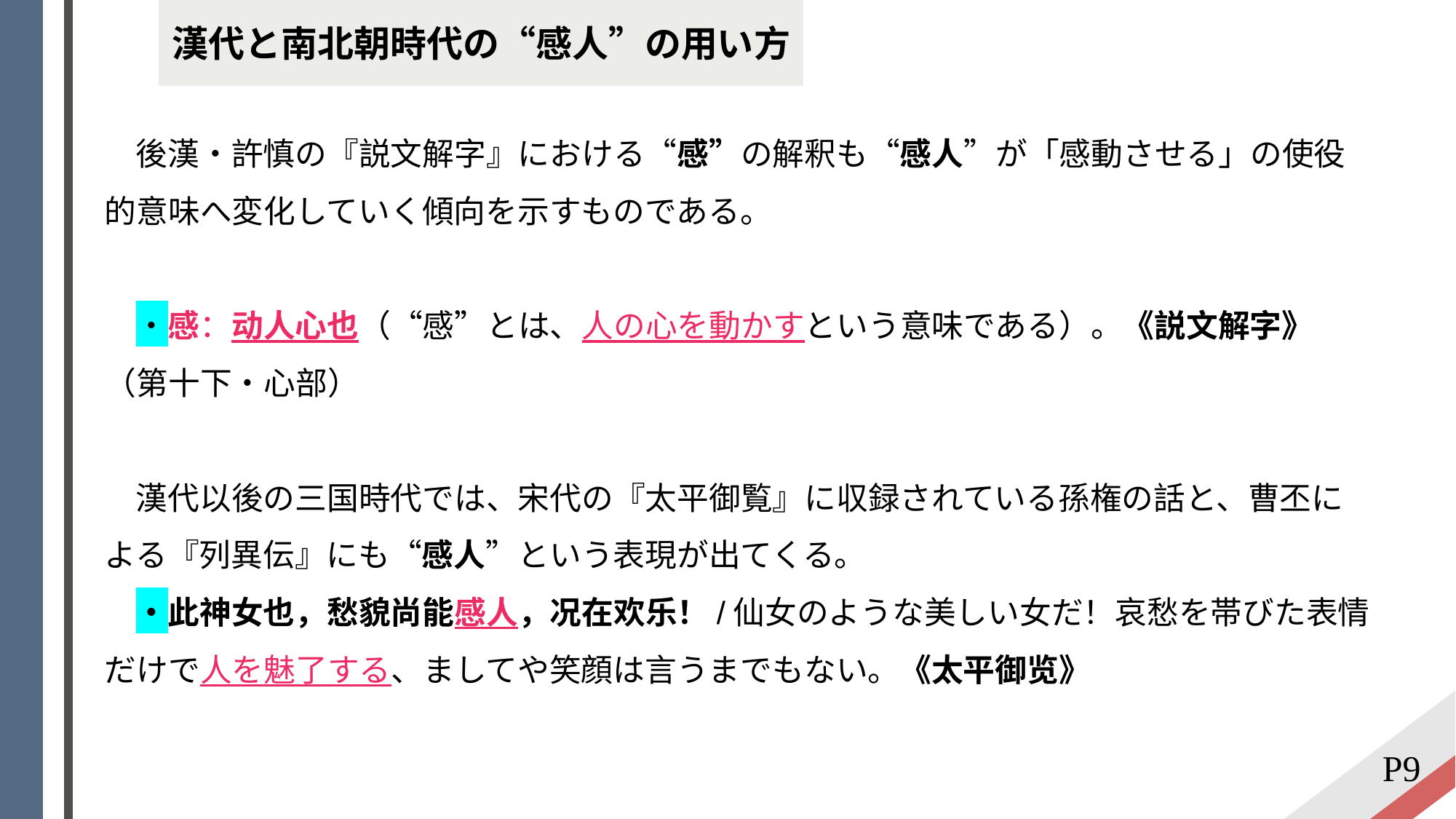

漢代と南北朝時代の“感人”の用い方
 後漢・許慎の『説文解字』における“感”の解釈も“感人”が「感動させる」の使役的意味へ変化していく傾向を示すものである。

 ・感：动人心也（“感”とは、人の心を動かすという意味である）。《説文解字》（第十下・心部）

 漢代以後の三国時代では、宋代の『太平御覧』に収録されている孫権の話と、曹丕による『列異伝』にも“感人”という表現が出てくる。
 ・此神女也，愁貌尚能感人，况在欢乐！/仙女のような美しい女だ！哀愁を帯びた表情だけで人を魅了する、ましてや笑顔は言うまでもない。《太平御览》

P9